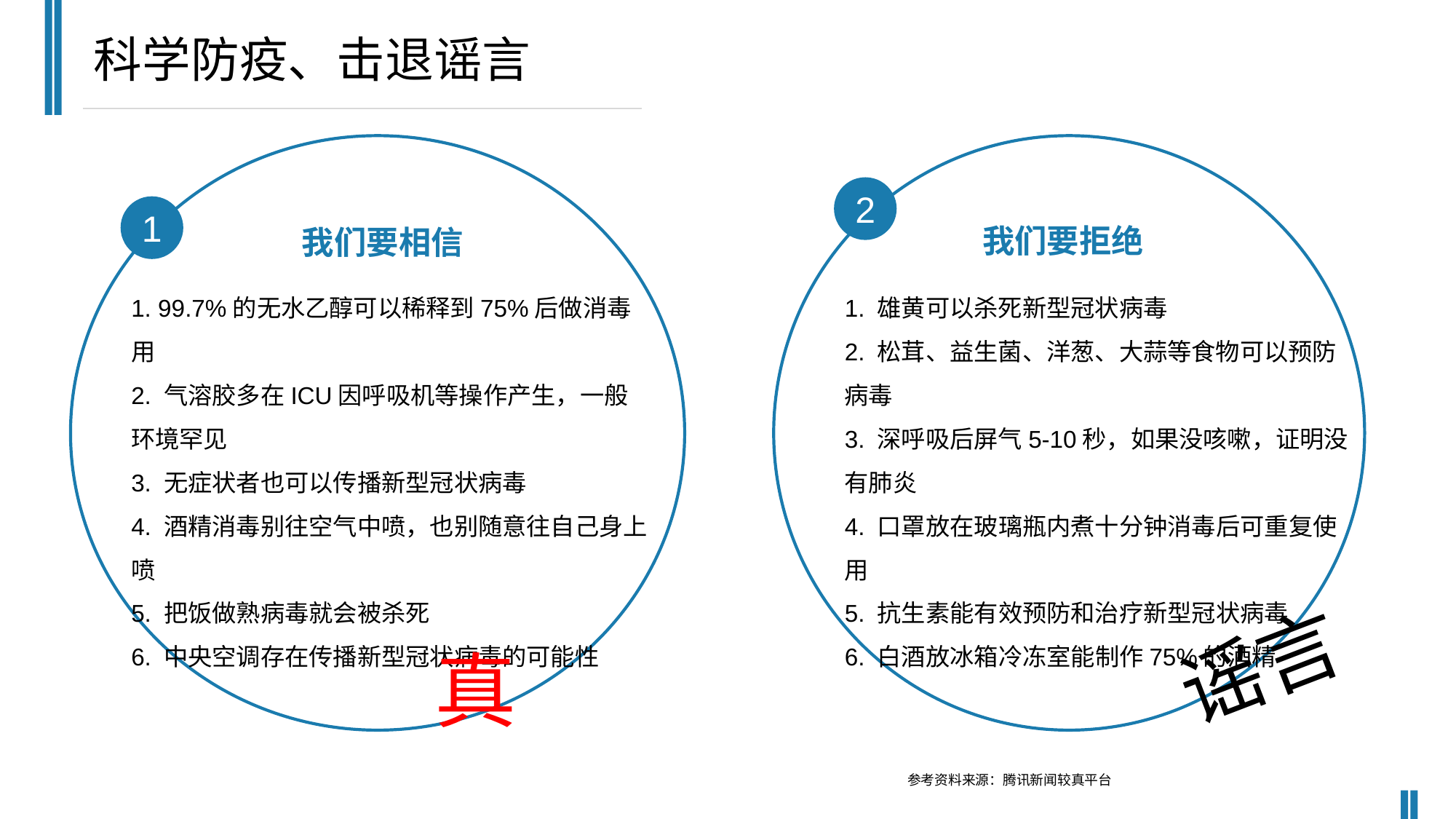

科学防疫、击退谣言

2
1
我们要拒绝
我们要相信
1. 99.7%的无水乙醇可以稀释到75%后做消毒用
2. 气溶胶多在ICU因呼吸机等操作产生，一般环境罕见
3. 无症状者也可以传播新型冠状病毒
4. 酒精消毒别往空气中喷，也别随意往自己身上喷
5. 把饭做熟病毒就会被杀死
6. 中央空调存在传播新型冠状病毒的可能性
1. 雄黄可以杀死新型冠状病毒
2. 松茸、益生菌、洋葱、大蒜等食物可以预防病毒
3. 深呼吸后屏气5-10秒，如果没咳嗽，证明没有肺炎
4. 口罩放在玻璃瓶内煮十分钟消毒后可重复使用
5. 抗生素能有效预防和治疗新型冠状病毒
6. 白酒放冰箱冷冻室能制作75%的酒精
谣言
真
参考资料来源：腾讯新闻较真平台